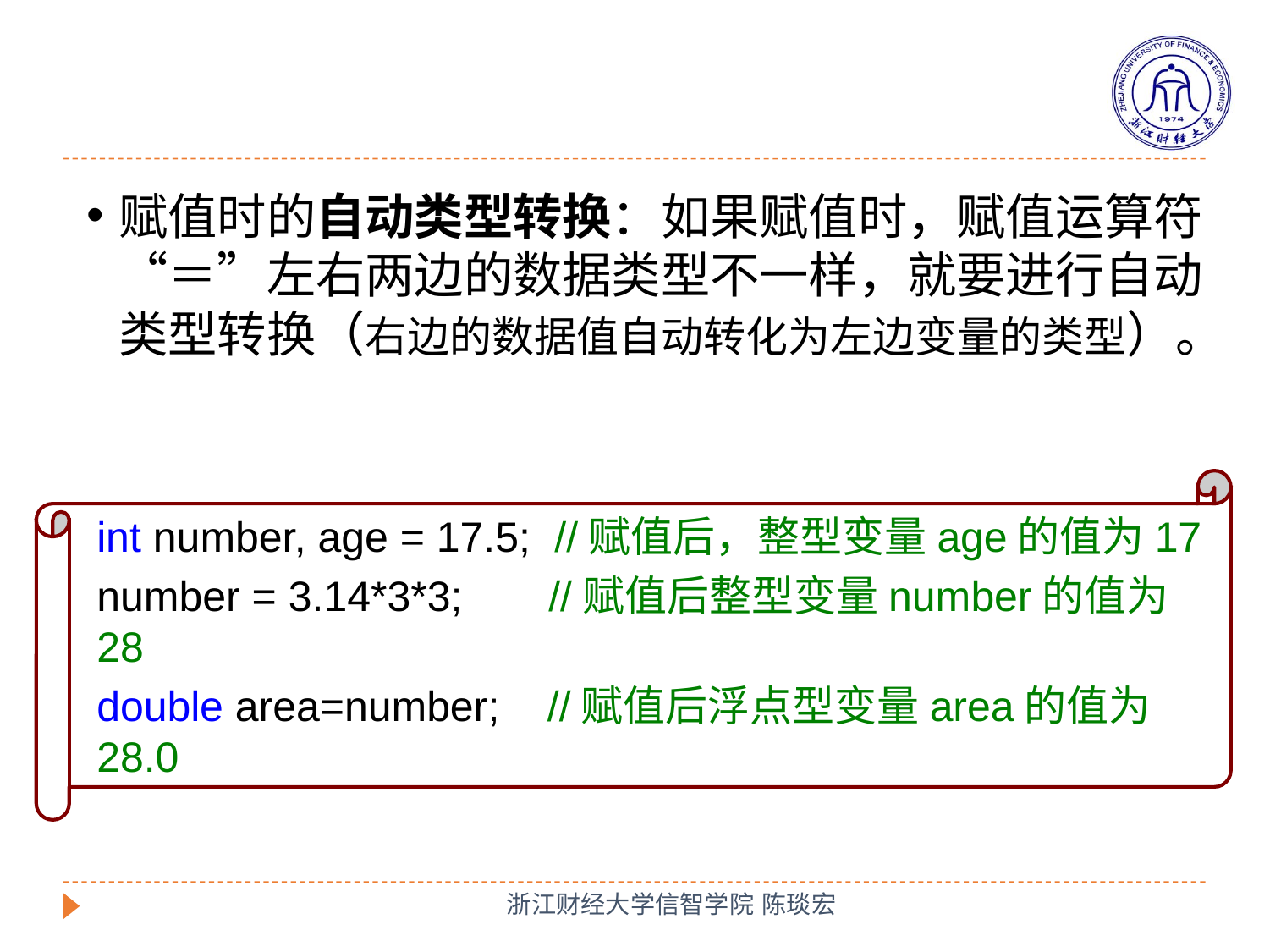

赋值时的自动类型转换：如果赋值时，赋值运算符“＝”左右两边的数据类型不一样，就要进行自动类型转换（右边的数据值自动转化为左边变量的类型）。
int number, age = 17.5;  //赋值后，整型变量age的值为17
number = 3.14*3*3;	      //赋值后整型变量number的值为28
double area=number;    //赋值后浮点型变量area的值为28.0
浙江财经大学信智学院 陈琰宏
38